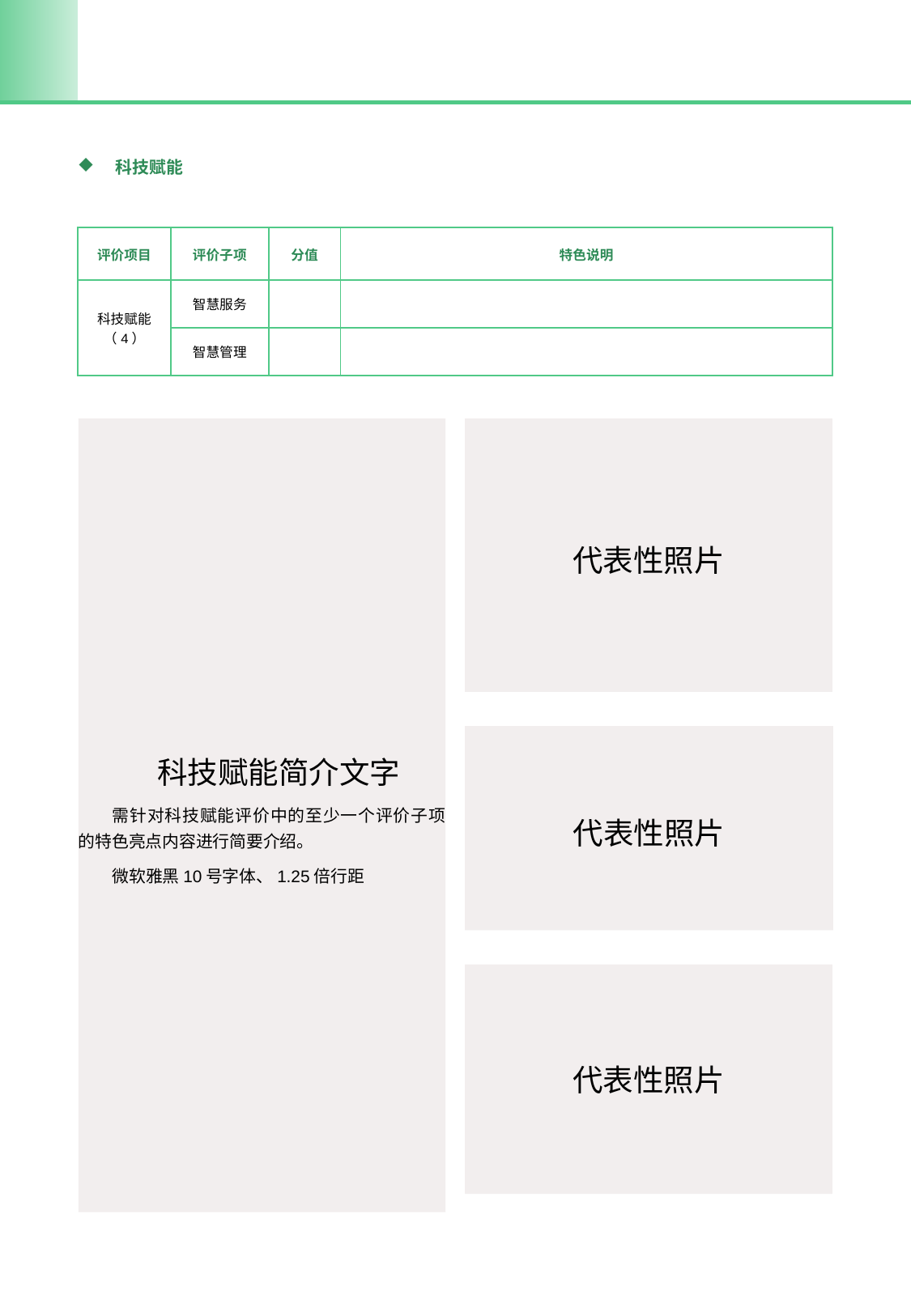

科技赋能
| 评价项目 | 评价子项 | 分值 | 特色说明 |
| --- | --- | --- | --- |
| 科技赋能 （4） | 智慧服务 |  |  |
|  | 智慧管理 |  |  |
科技赋能简介文字
需针对科技赋能评价中的至少一个评价子项的特色亮点内容进行简要介绍。
微软雅黑10号字体、1.25倍行距
代表性照片
代表性照片
代表性照片